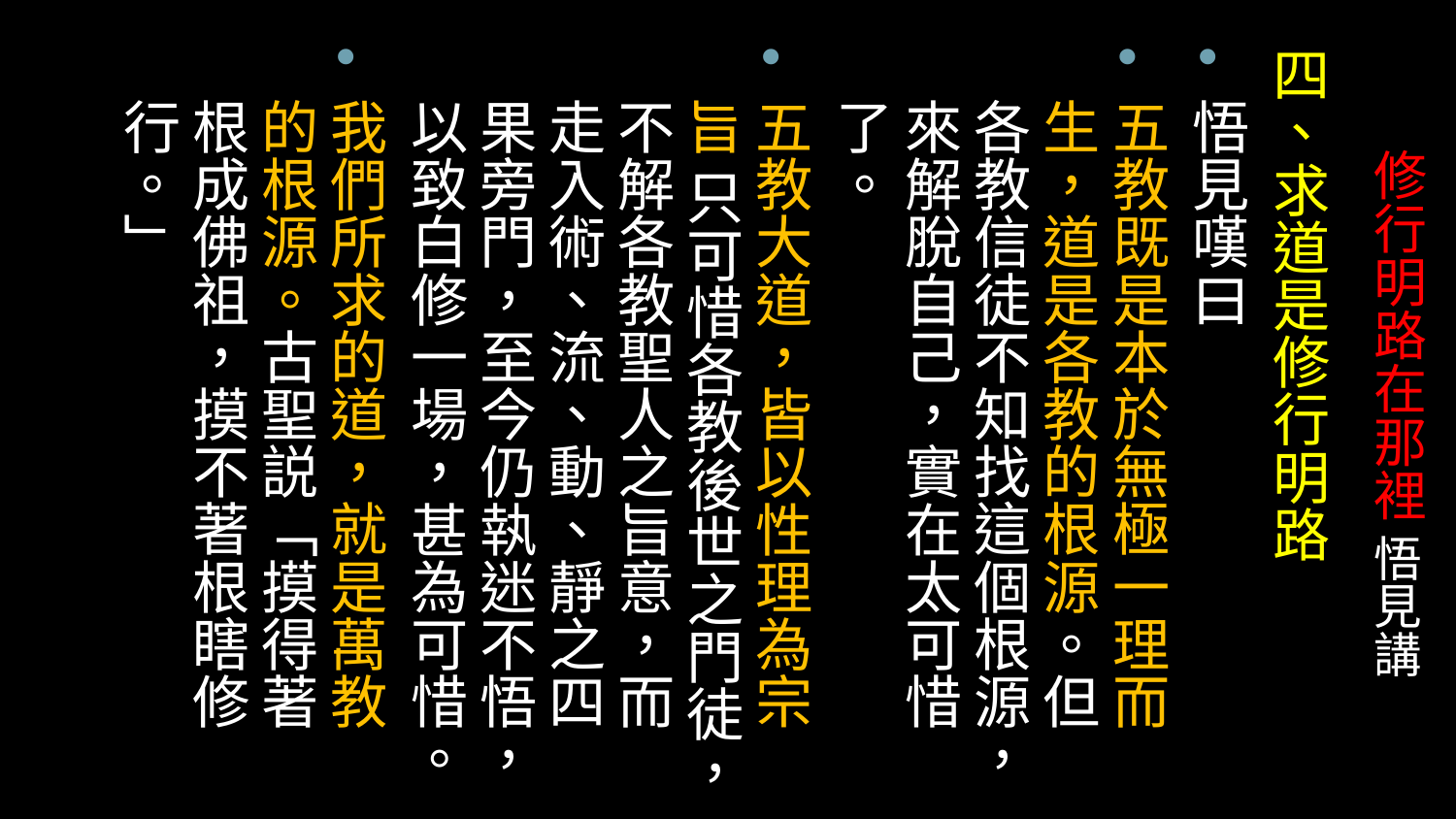

四、求道是修行明路
悟見嘆曰
五教既是本於無極一理而生，道是各教的根源。但各教信徒不知找這個根源，來解脫自己，實在太可惜了。
五教大道，皆以性理為宗旨 只可惜各教後世之門徒，不解各教聖人之旨意，而走入術、流、動、靜之四果旁門，至今仍執迷不悟，以致白修一場，甚為可惜。
我們所求的道，就是萬教的根源。古聖説「摸得著根成佛祖，摸不著根瞎修行。」

# 修行明路在那裡 悟見講